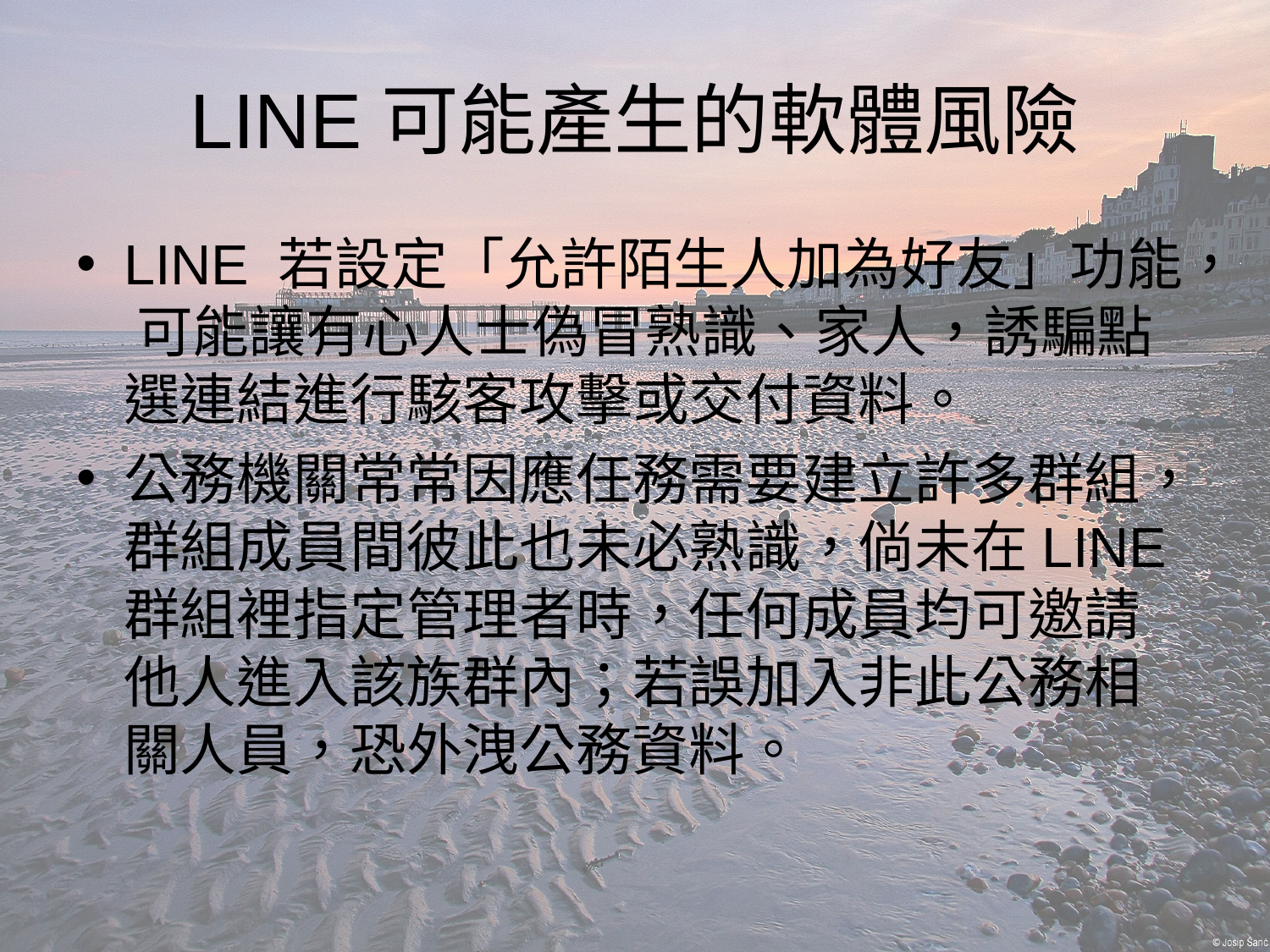

# LINE可能產生的軟體風險
LINE 若設定「允許陌生人加為好友」功能， 可能讓有心人士偽冒熟識、家人，誘騙點選連結進行駭客攻擊或交付資料。
公務機關常常因應任務需要建立許多群組，群組成員間彼此也未必熟識，倘未在LINE 群組裡指定管理者時，任何成員均可邀請他人進入該族群內；若誤加入非此公務相關人員，恐外洩公務資料。